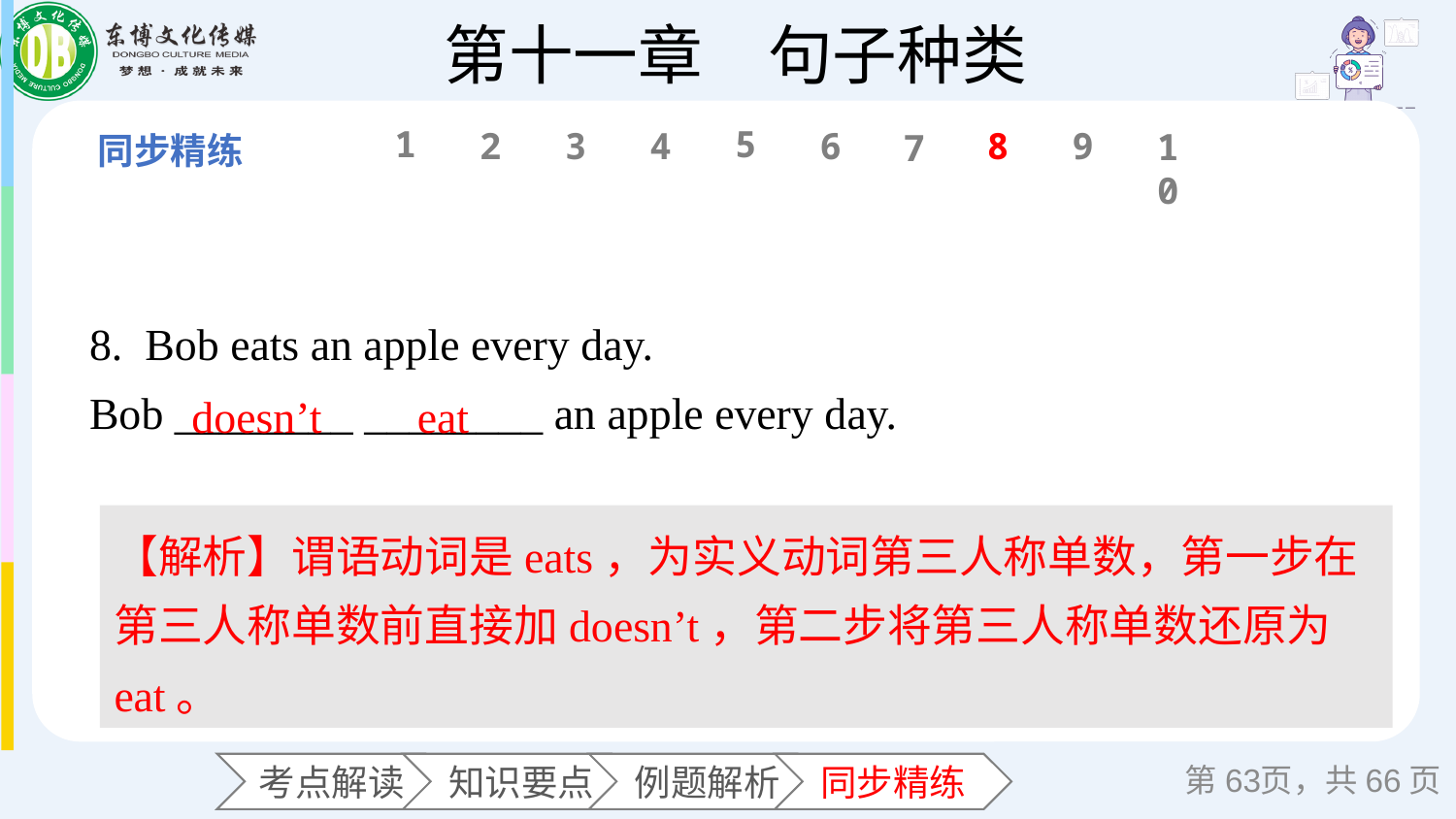

1
5
6
2
3
4
8
9
10
7

8.  Bob eats an apple every day.
Bob ________ ________ an apple every day.
doesn’t
eat
【解析】谓语动词是eats，为实义动词第三人称单数，第一步在第三人称单数前直接加doesn’t，第二步将第三人称单数还原为eat。
第63页，共66页